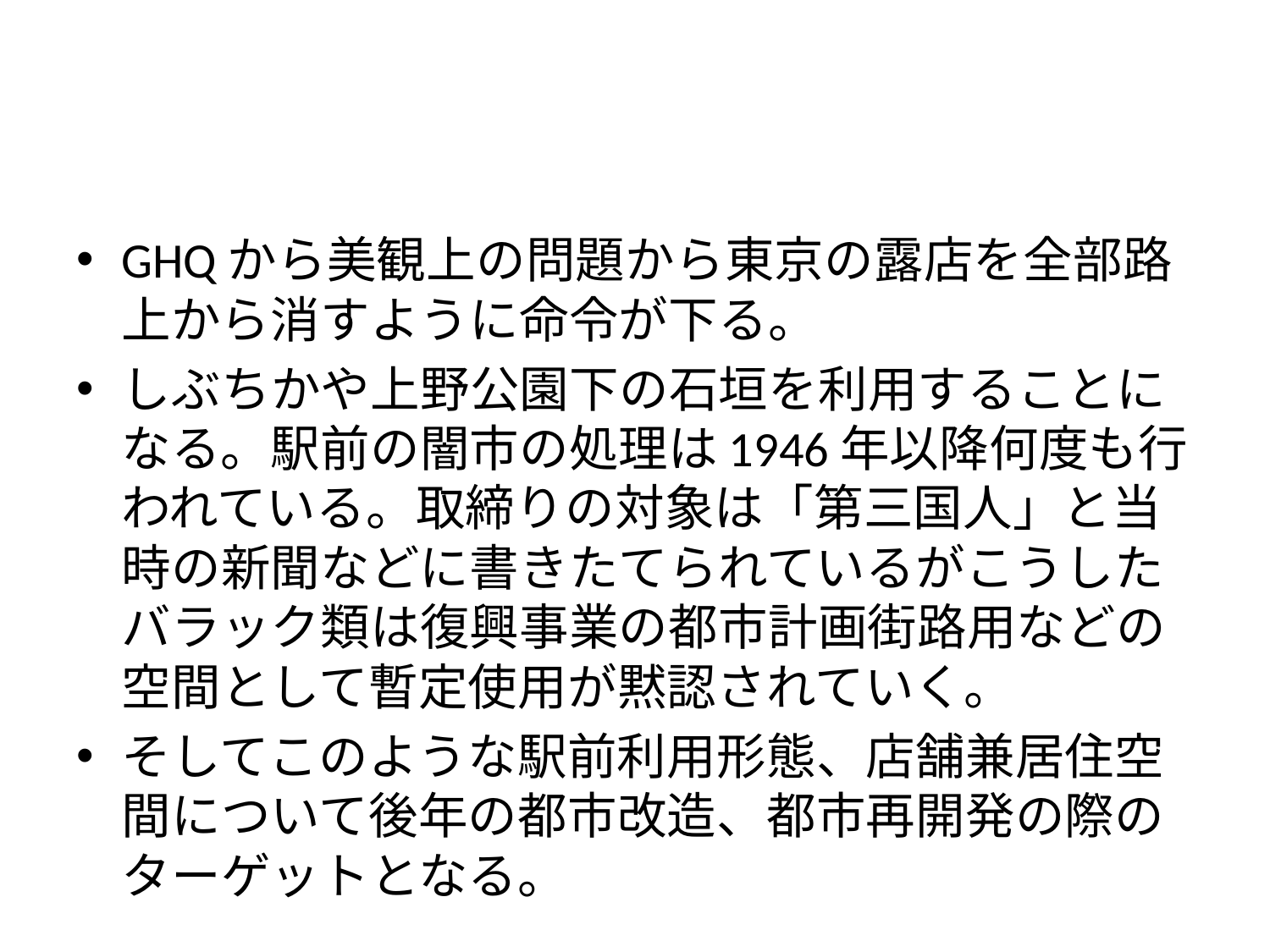

#
GHQから美観上の問題から東京の露店を全部路上から消すように命令が下る。
しぶちかや上野公園下の石垣を利用することになる。駅前の闇市の処理は1946年以降何度も行われている。取締りの対象は「第三国人」と当時の新聞などに書きたてられているがこうしたバラック類は復興事業の都市計画街路用などの空間として暫定使用が黙認されていく。
そしてこのような駅前利用形態、店舗兼居住空間について後年の都市改造、都市再開発の際のターゲットとなる。